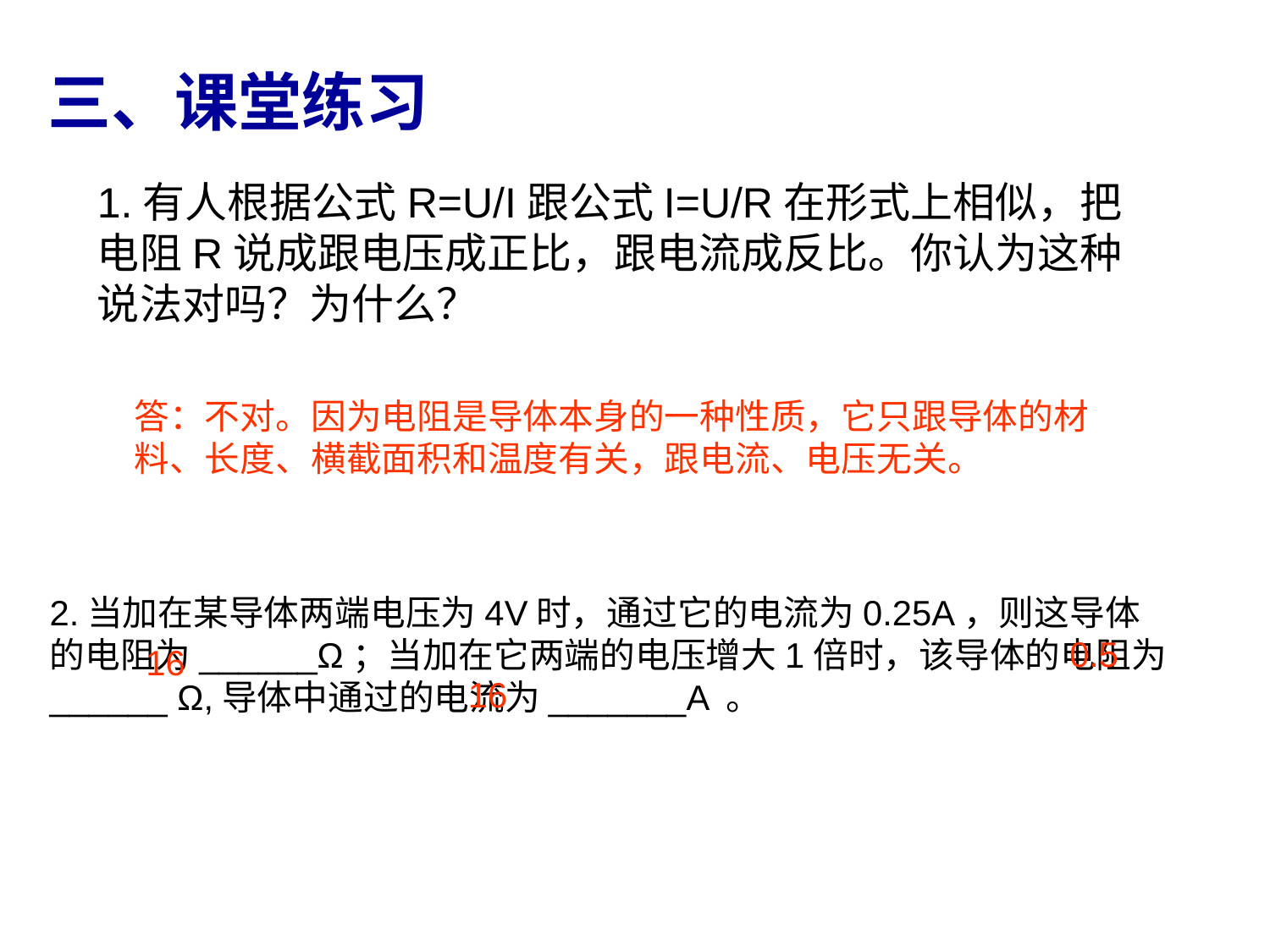

三、课堂练习
1.有人根据公式R=U/I跟公式I=U/R在形式上相似，把电阻R说成跟电压成正比，跟电流成反比。你认为这种说法对吗？为什么？
答：不对。因为电阻是导体本身的一种性质，它只跟导体的材料、长度、横截面积和温度有关，跟电流、电压无关。
2.当加在某导体两端电压为4V时，通过它的电流为0.25A，则这导体的电阻为______Ω；当加在它两端的电压增大1倍时，该导体的电阻为______ Ω,导体中通过的电流为_______A 。
0.5
16
16